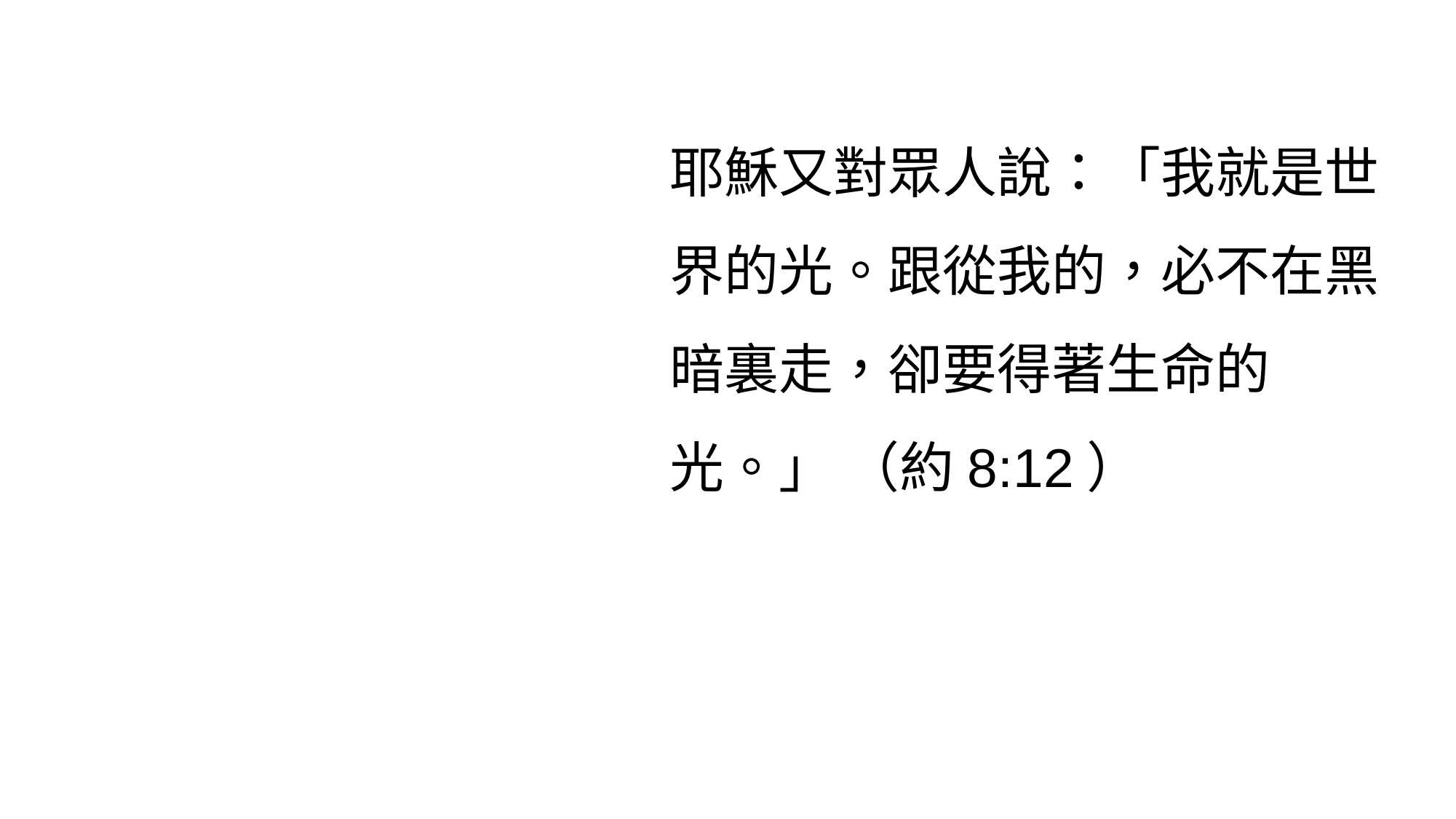

耶穌又對眾人說：「我就是世界的光。跟從我的，必不在黑暗裏走，卻要得著生命的光。」 （約8:12）